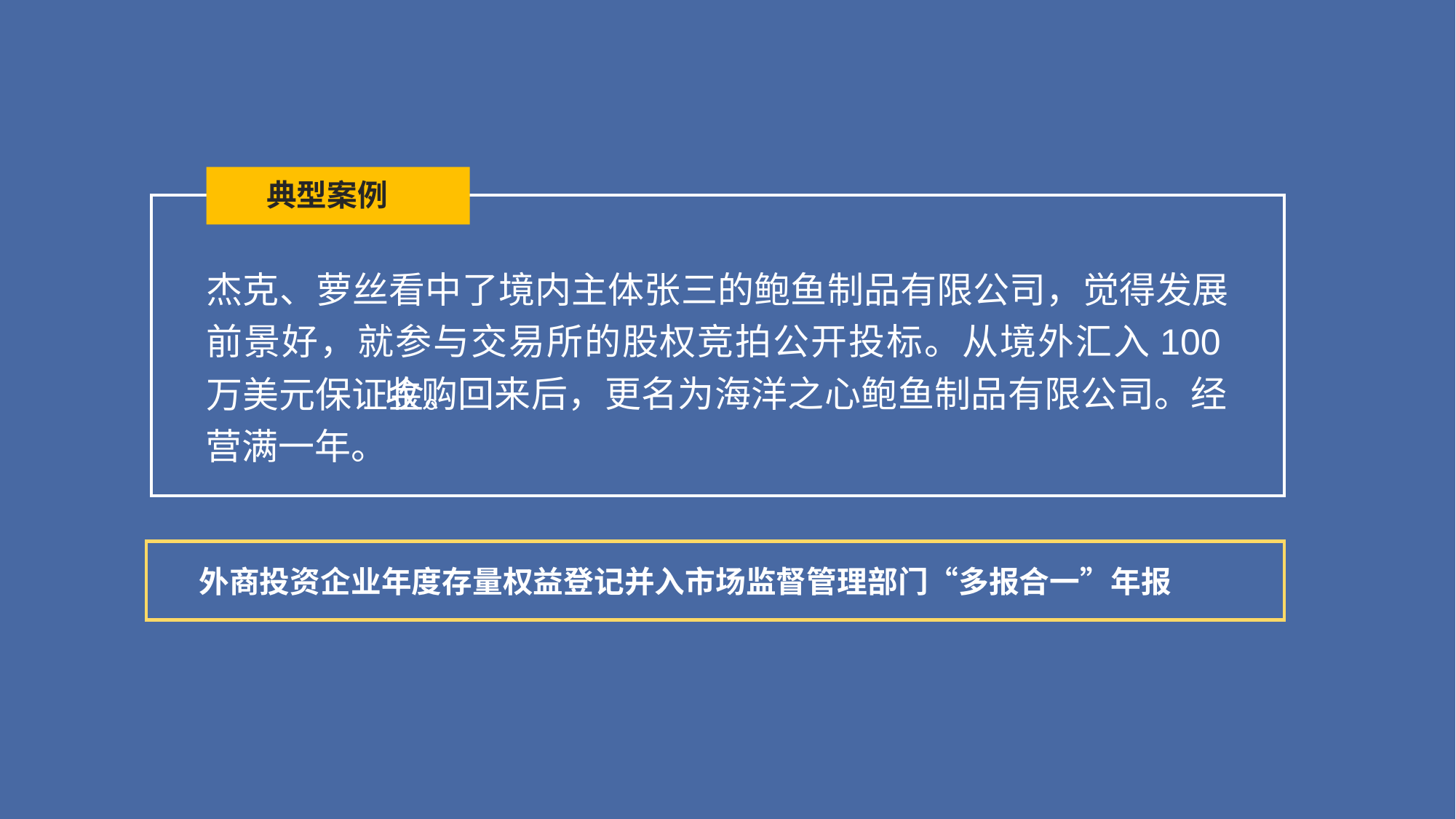

典型案例

杰克、萝丝看中了境内主体张三的鲍鱼制品有限公司，觉得发展前景好，就参与交易所的股权竞拍公开投标。从境外汇入100万美元保证金。
                    收购回来后，更名为海洋之心鲍鱼制品有限公司。经营满一年。
     外商投资企业年度存量权益登记并入市场监督管理部门“多报合一”年报